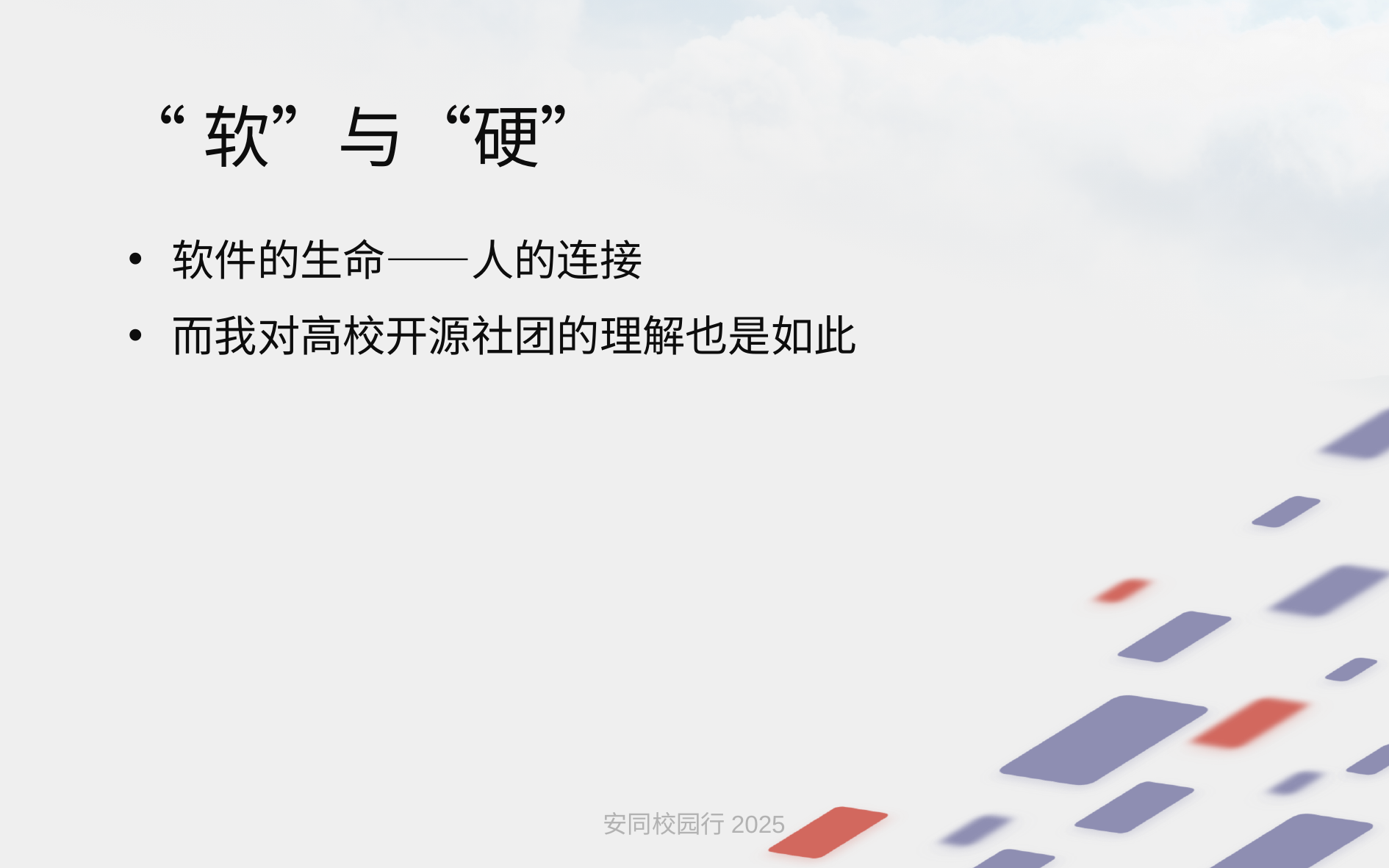

# “软”与“硬”
软件的生命——人的连接
而我对高校开源社团的理解也是如此
安同校园行2025